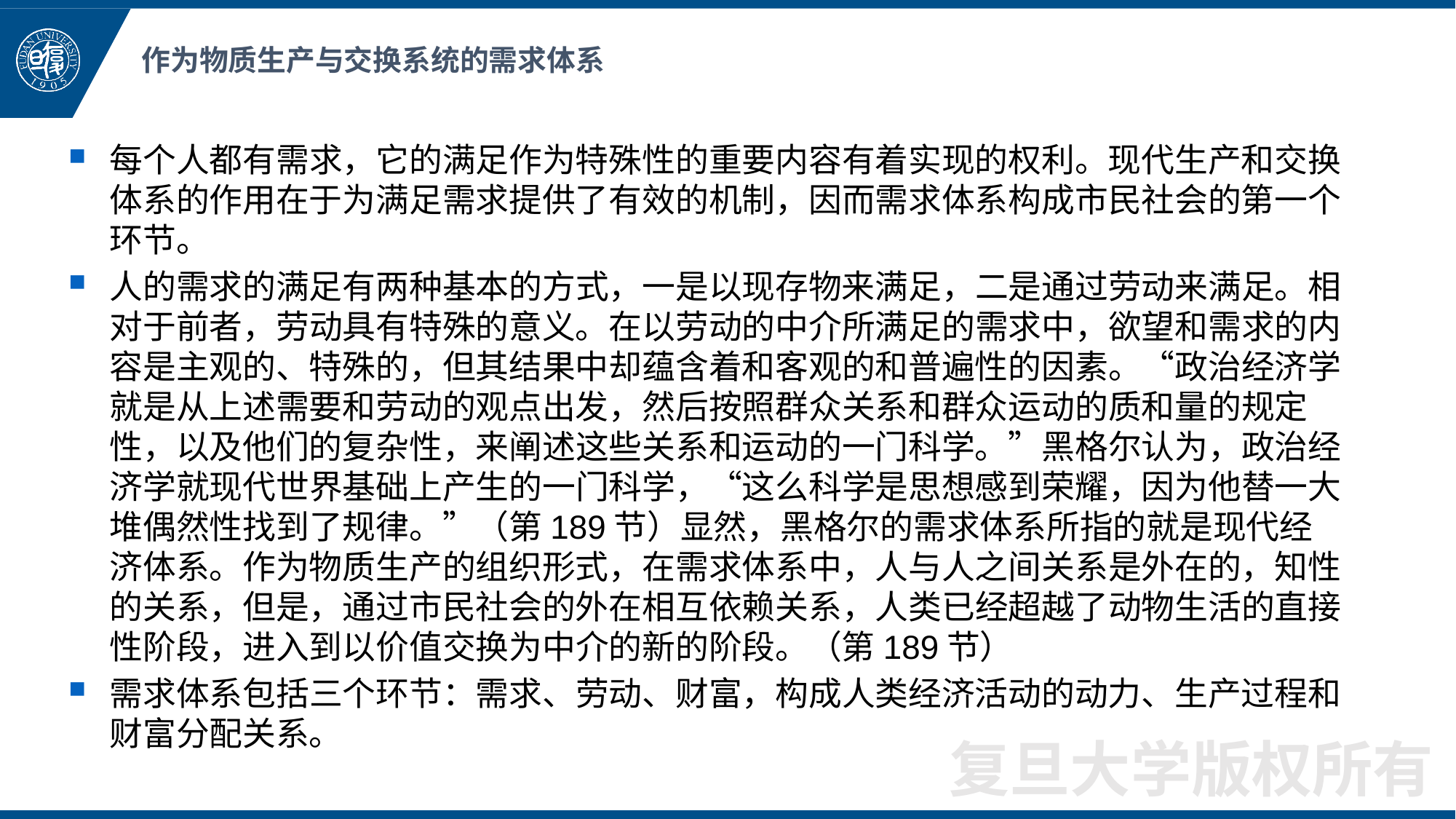

# 作为物质生产与交换系统的需求体系
每个人都有需求，它的满足作为特殊性的重要内容有着实现的权利。现代生产和交换体系的作用在于为满足需求提供了有效的机制，因而需求体系构成市民社会的第一个环节。
人的需求的满足有两种基本的方式，一是以现存物来满足，二是通过劳动来满足。相对于前者，劳动具有特殊的意义。在以劳动的中介所满足的需求中，欲望和需求的内容是主观的、特殊的，但其结果中却蕴含着和客观的和普遍性的因素。“政治经济学就是从上述需要和劳动的观点出发，然后按照群众关系和群众运动的质和量的规定性，以及他们的复杂性，来阐述这些关系和运动的一门科学。”黑格尔认为，政治经济学就现代世界基础上产生的一门科学，“这么科学是思想感到荣耀，因为他替一大堆偶然性找到了规律。”（第189节）显然，黑格尔的需求体系所指的就是现代经济体系。作为物质生产的组织形式，在需求体系中，人与人之间关系是外在的，知性的关系，但是，通过市民社会的外在相互依赖关系，人类已经超越了动物生活的直接性阶段，进入到以价值交换为中介的新的阶段。（第189节）
需求体系包括三个环节：需求、劳动、财富，构成人类经济活动的动力、生产过程和财富分配关系。